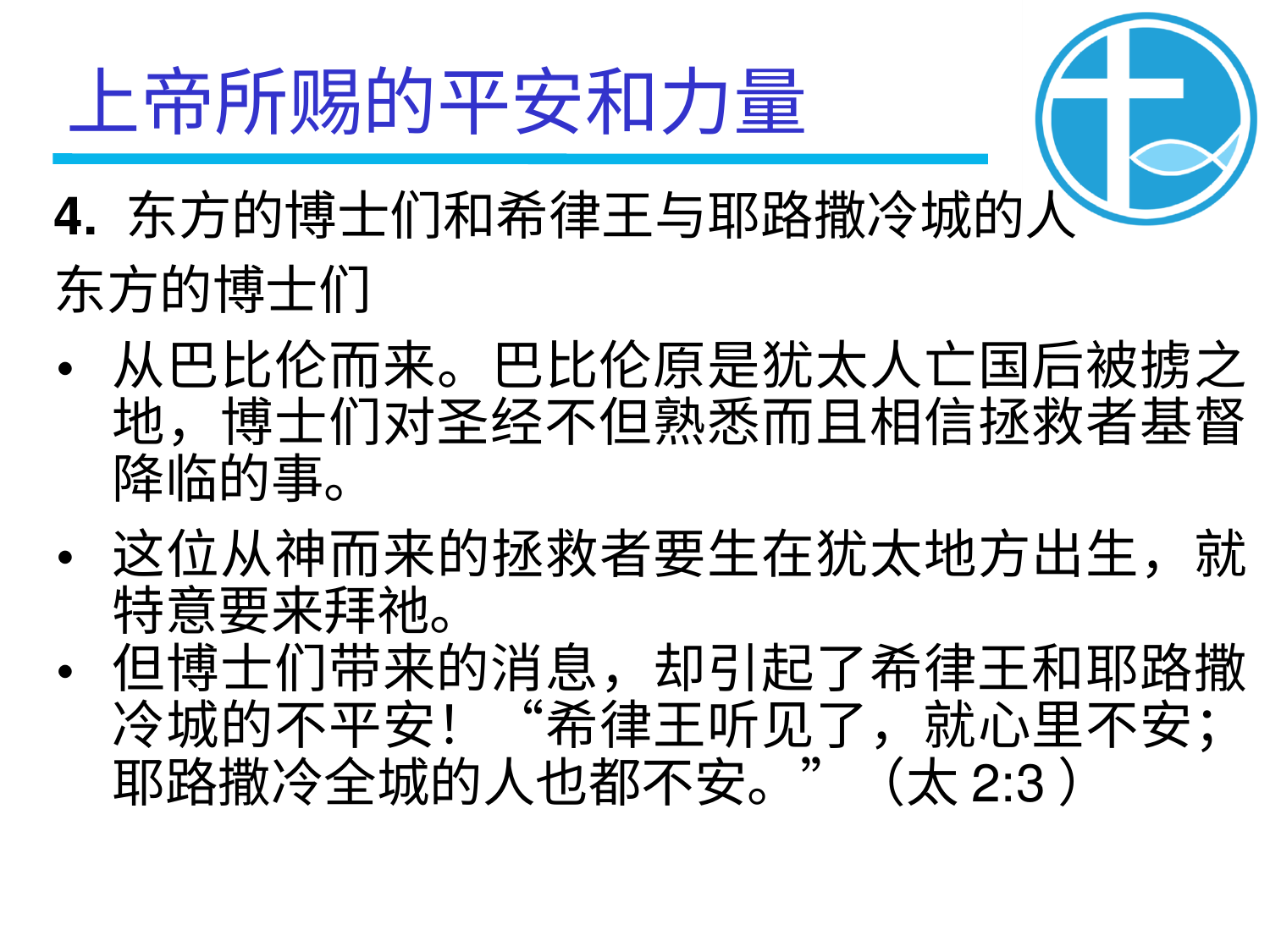

上帝所赐的平安和力量
4. 东方的博士们和希律王与耶路撒冷城的人
东方的博士们
从巴比伦而来。巴比伦原是犹太人亡国后被掳之地，博士们对圣经不但熟悉而且相信拯救者基督降临的事。
这位从神而来的拯救者要生在犹太地方出生，就特意要来拜祂。
但博士们带来的消息，却引起了希律王和耶路撒冷城的不平安！“希律王听见了，就心里不安；耶路撒冷全城的人也都不安。”（太2:3）